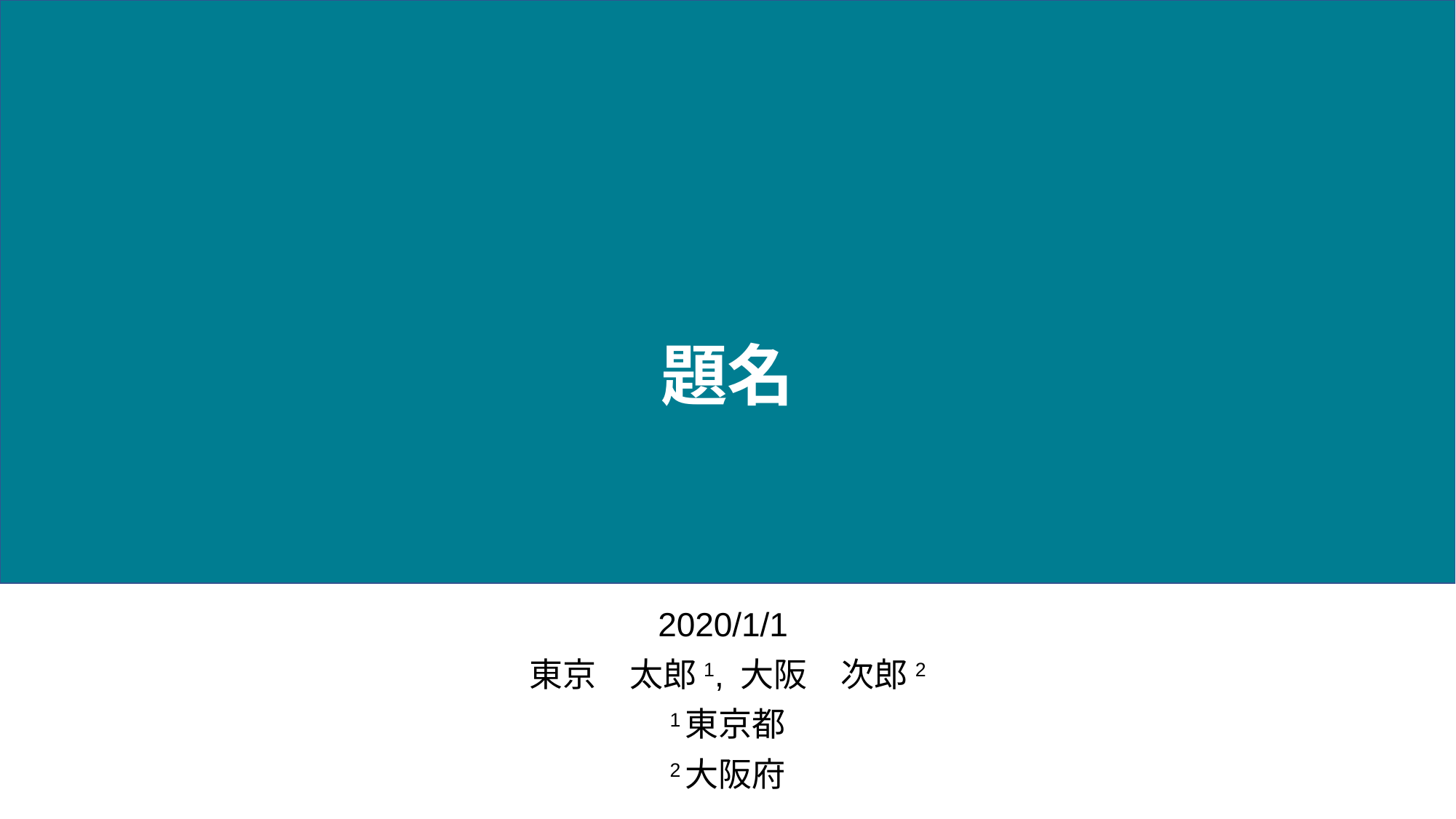

# 題名
2020/1/1
東京　太郎1, 大阪　次郎2
1東京都
2大阪府